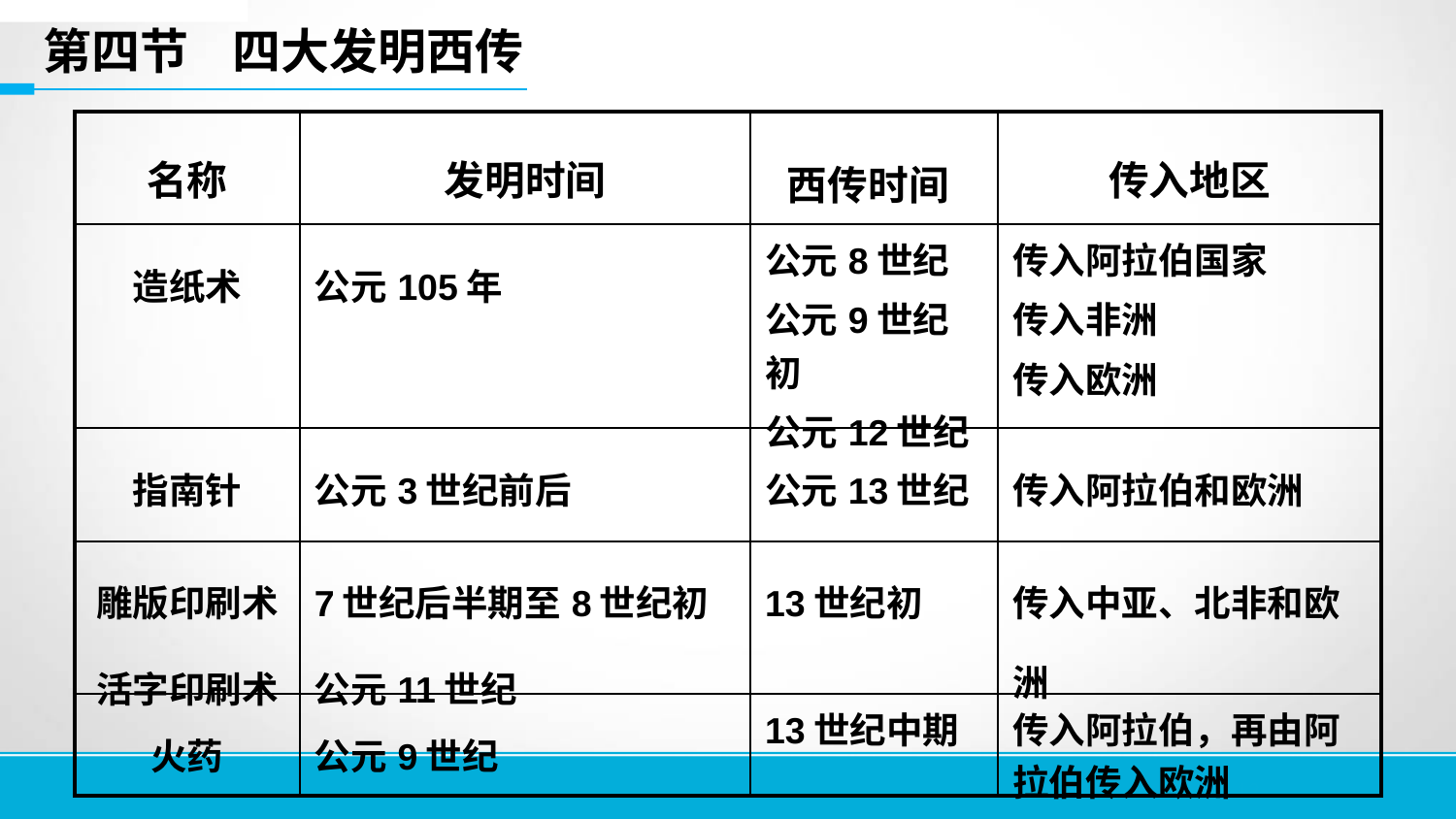

第四节    四大发明西传

| 名称 | 发明时间 | 西传时间 | 传入地区 |
| --- | --- | --- | --- |
| 造纸术 | 公元105年 | 公元8世纪 公元9世纪初 公元12世纪 | 传入阿拉伯国家 传入非洲 传入欧洲 |
| 指南针 | 公元3世纪前后 | 公元13世纪 | 传入阿拉伯和欧洲 |
| 雕版印刷术 活字印刷术 | 7世纪后半期至8世纪初 公元11世纪 | 13世纪初 | 传入中亚、北非和欧洲 |
| 火药 | 公元9世纪 | 13世纪中期 | 传入阿拉伯，再由阿拉伯传入欧洲 |

|  |
| --- |
|  |
| --- |
|  |
| --- |
12